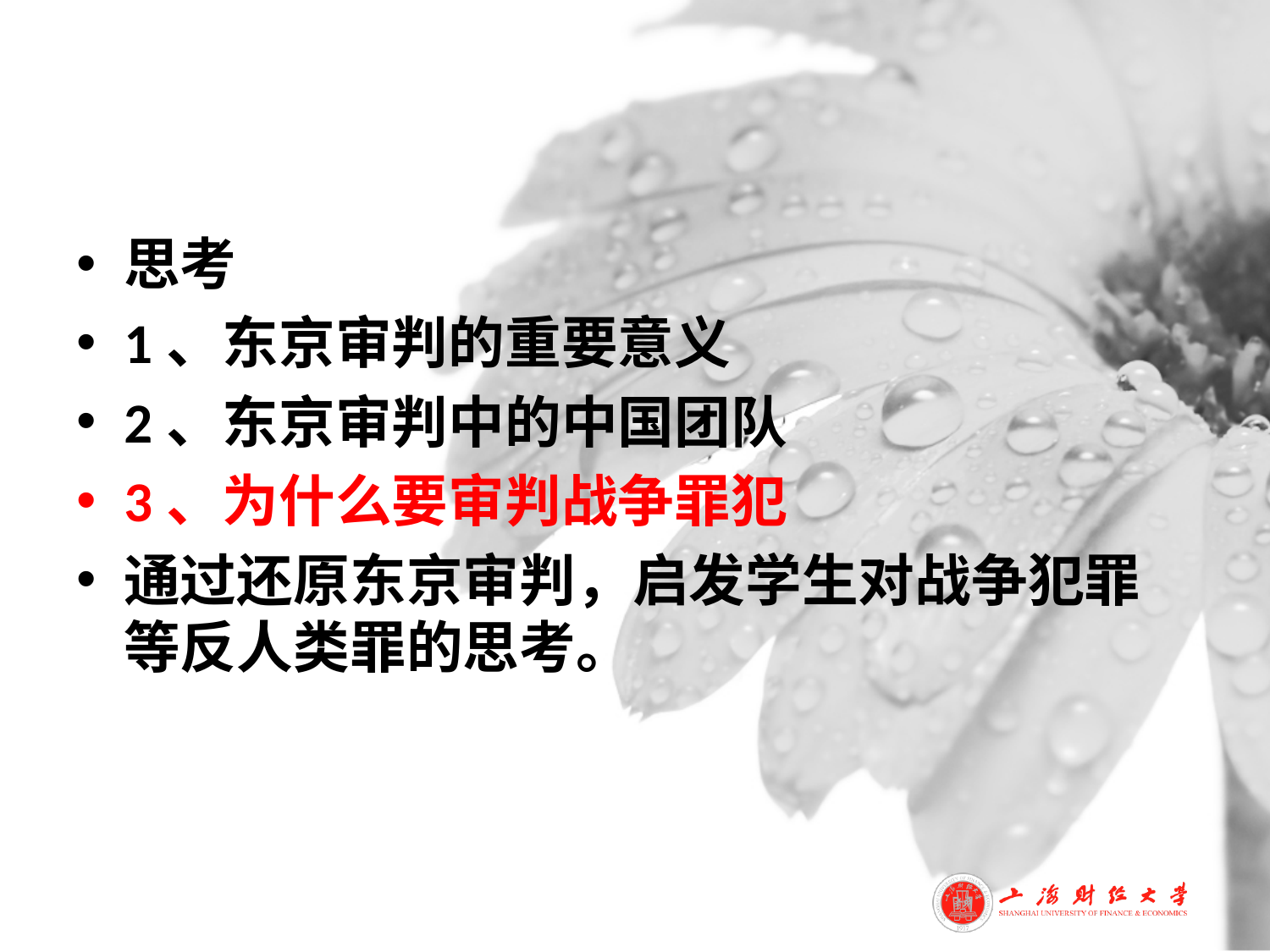

#
思考
1、东京审判的重要意义
2、东京审判中的中国团队
3、为什么要审判战争罪犯
通过还原东京审判，启发学生对战争犯罪等反人类罪的思考。